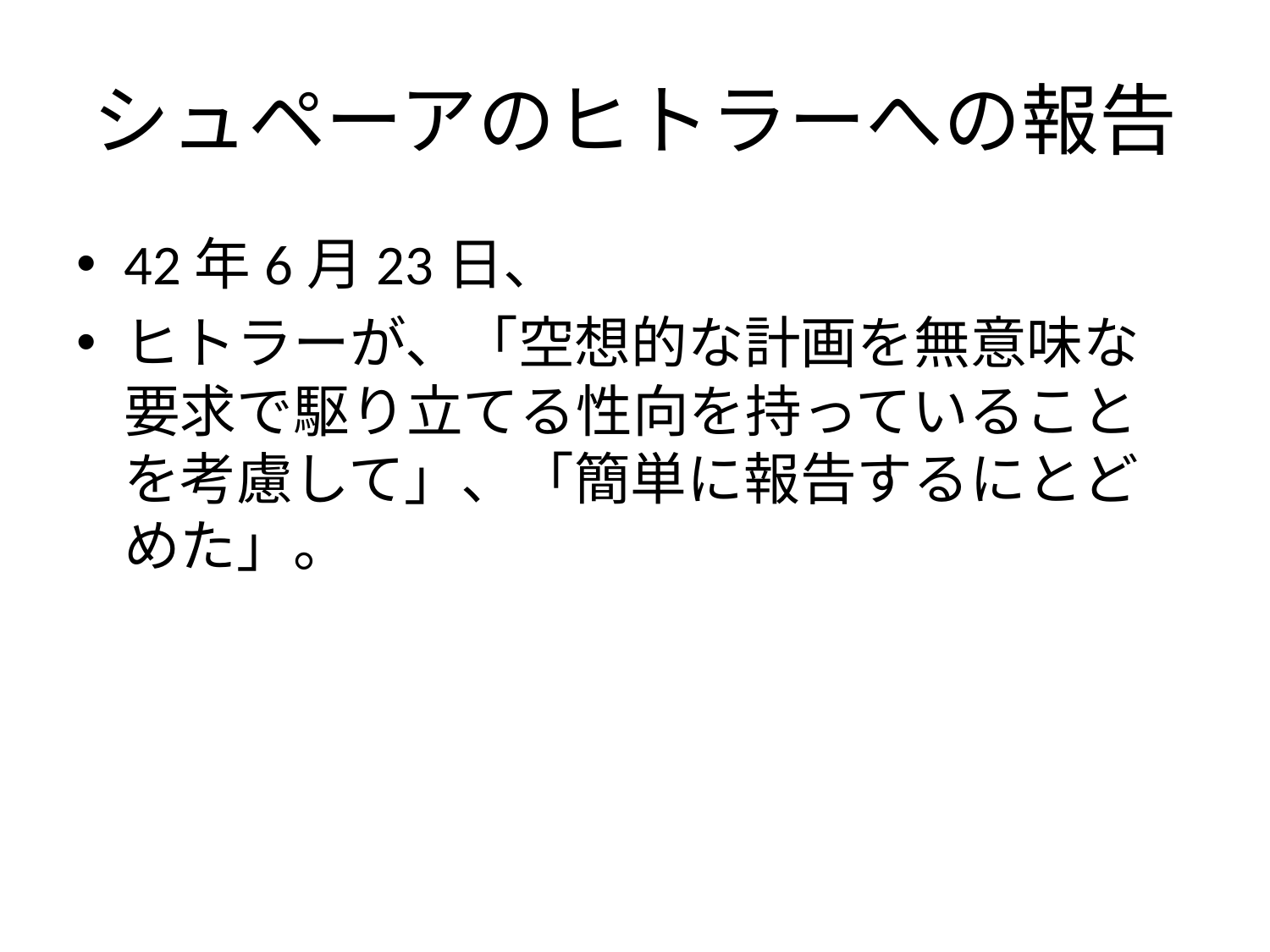

# シュペーアのヒトラーへの報告
42年6月23日、
ヒトラーが、「空想的な計画を無意味な要求で駆り立てる性向を持っていることを考慮して」、「簡単に報告するにとどめた」。